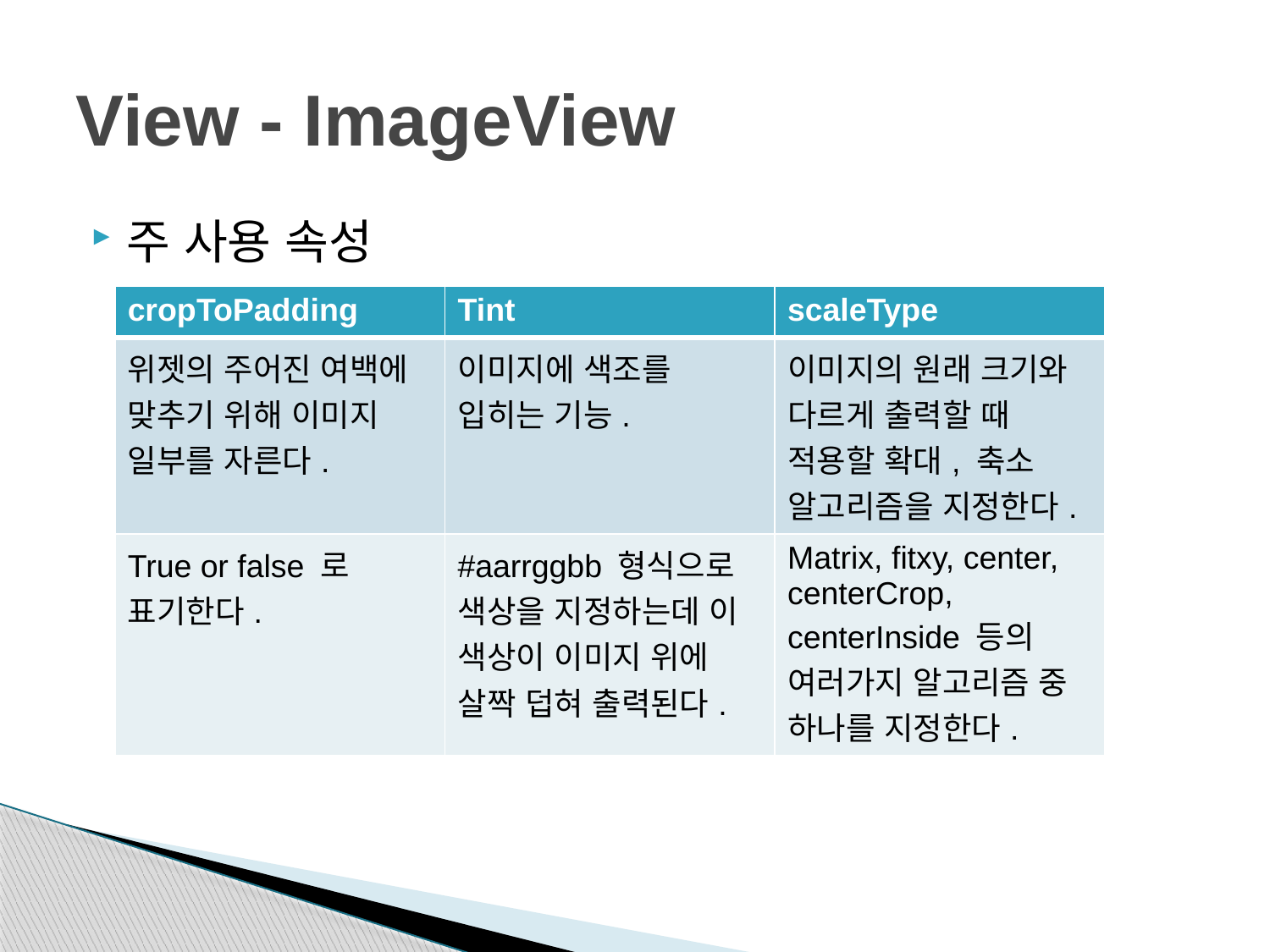

# View - ImageView
주 사용 속성
| cropToPadding | Tint | scaleType |
| --- | --- | --- |
| 위젯의 주어진 여백에 맞추기 위해 이미지 일부를 자른다. | 이미지에 색조를 입히는 기능. | 이미지의 원래 크기와 다르게 출력할 때 적용할 확대, 축소 알고리즘을 지정한다. |
| True or false 로 표기한다. | #aarrggbb 형식으로 색상을 지정하는데 이 색상이 이미지 위에 살짝 덥혀 출력된다. | Matrix, fitxy, center, centerCrop, centerInside 등의 여러가지 알고리즘 중 하나를 지정한다. |